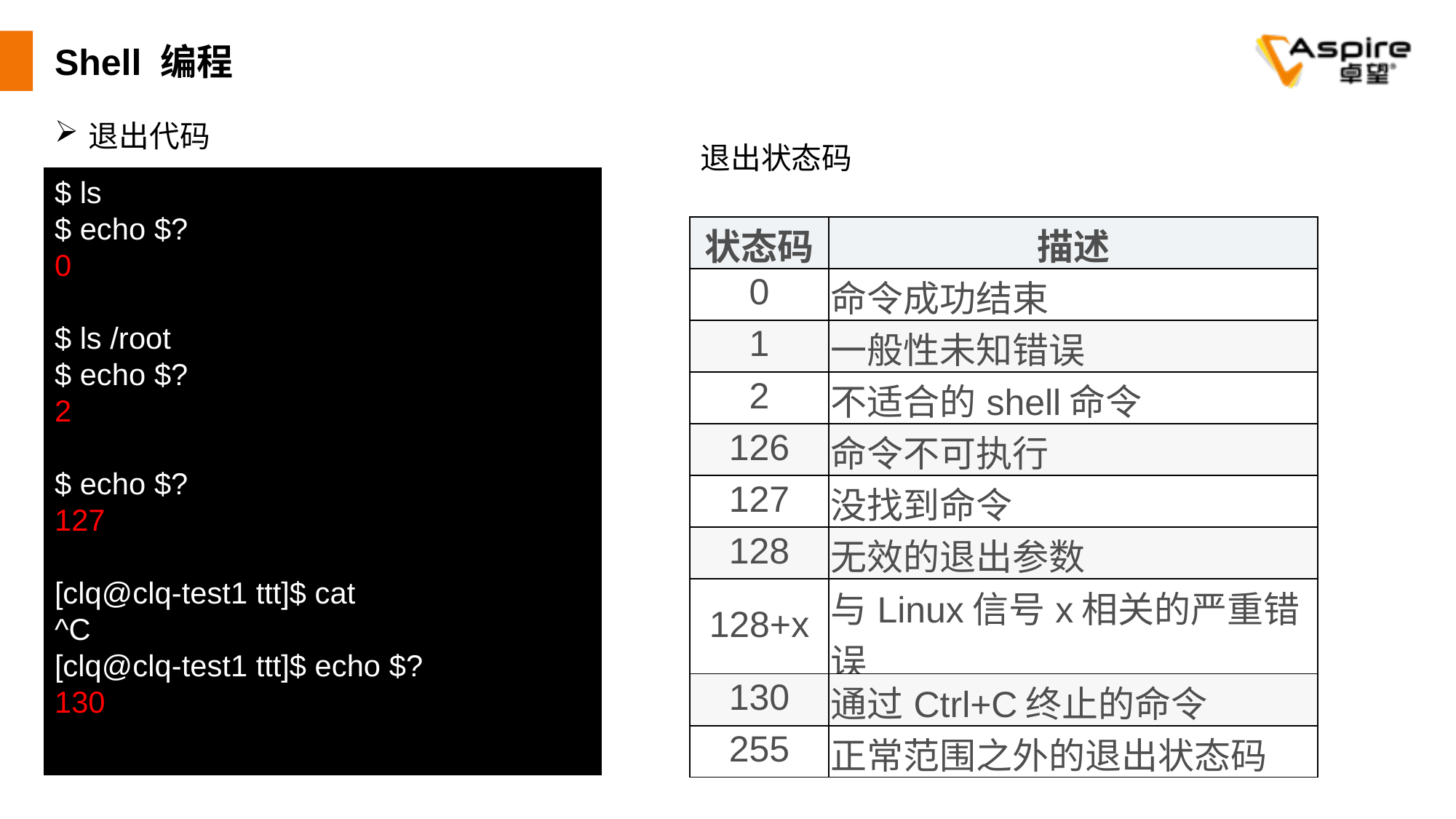

# Shell 编程
退出代码
退出状态码
$ ls
$ echo $?
0

$ ls /root
$ echo $?
2

$ echo $?
127

[clq@clq-test1 ttt]$ cat
^C
[clq@clq-test1 ttt]$ echo $?
130
| 状态码 | 描述 |
| --- | --- |
| 0 | 命令成功结束 |
| 1 | 一般性未知错误 |
| 2 | 不适合的shell命令 |
| 126 | 命令不可执行 |
| 127 | 没找到命令 |
| 128 | 无效的退出参数 |
| 128+x | 与Linux信号x相关的严重错误 |
| 130 | 通过Ctrl+C终止的命令 |
| 255 | 正常范围之外的退出状态码 |